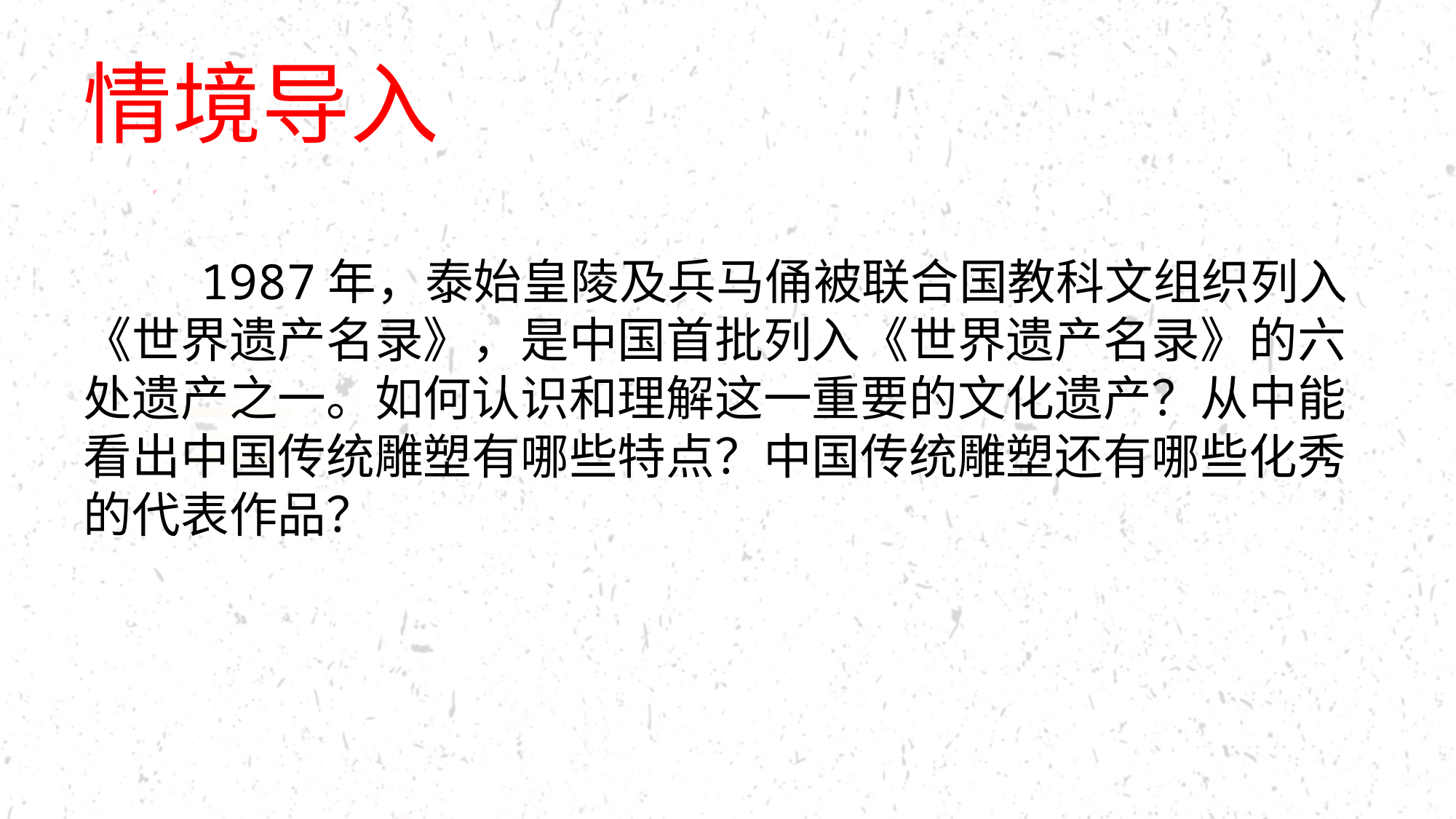

# 情境导入
    1987年，泰始皇陵及兵马俑被联合国教科文组织列入《世界遗产名录》，是中国首批列入《世界遗产名录》的六处遗产之一。如何认识和理解这一重要的文化遗产？从中能看出中国传统雕塑有哪些特点？中国传统雕塑还有哪些化秀的代表作品？